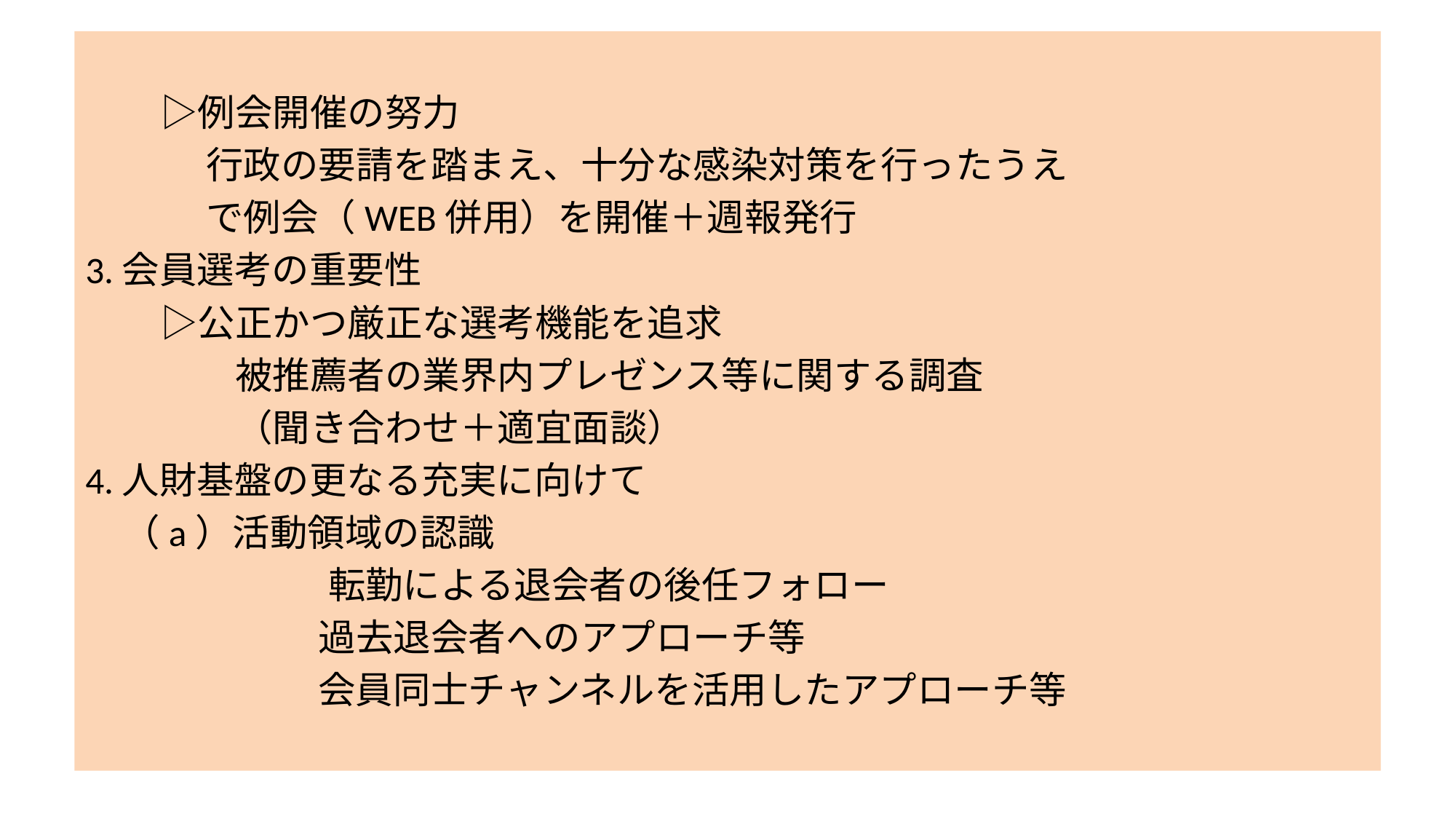

▷例会開催の努力
　　　 行政の要請を踏まえ、十分な感染対策を行ったうえ
　　　 で例会（WEB併用）を開催＋週報発行
3.会員選考の重要性
　　▷公正かつ厳正な選考機能を追求
　　　　被推薦者の業界内プレゼンス等に関する調査
　　　　（聞き合わせ＋適宜面談）
4.人財基盤の更なる充実に向けて
　（a）活動領域の認識
                            転勤による退会者の後任フォロー
　　　　　　 過去退会者へのアプローチ等
　　　　　　 会員同士チャンネルを活用したアプローチ等